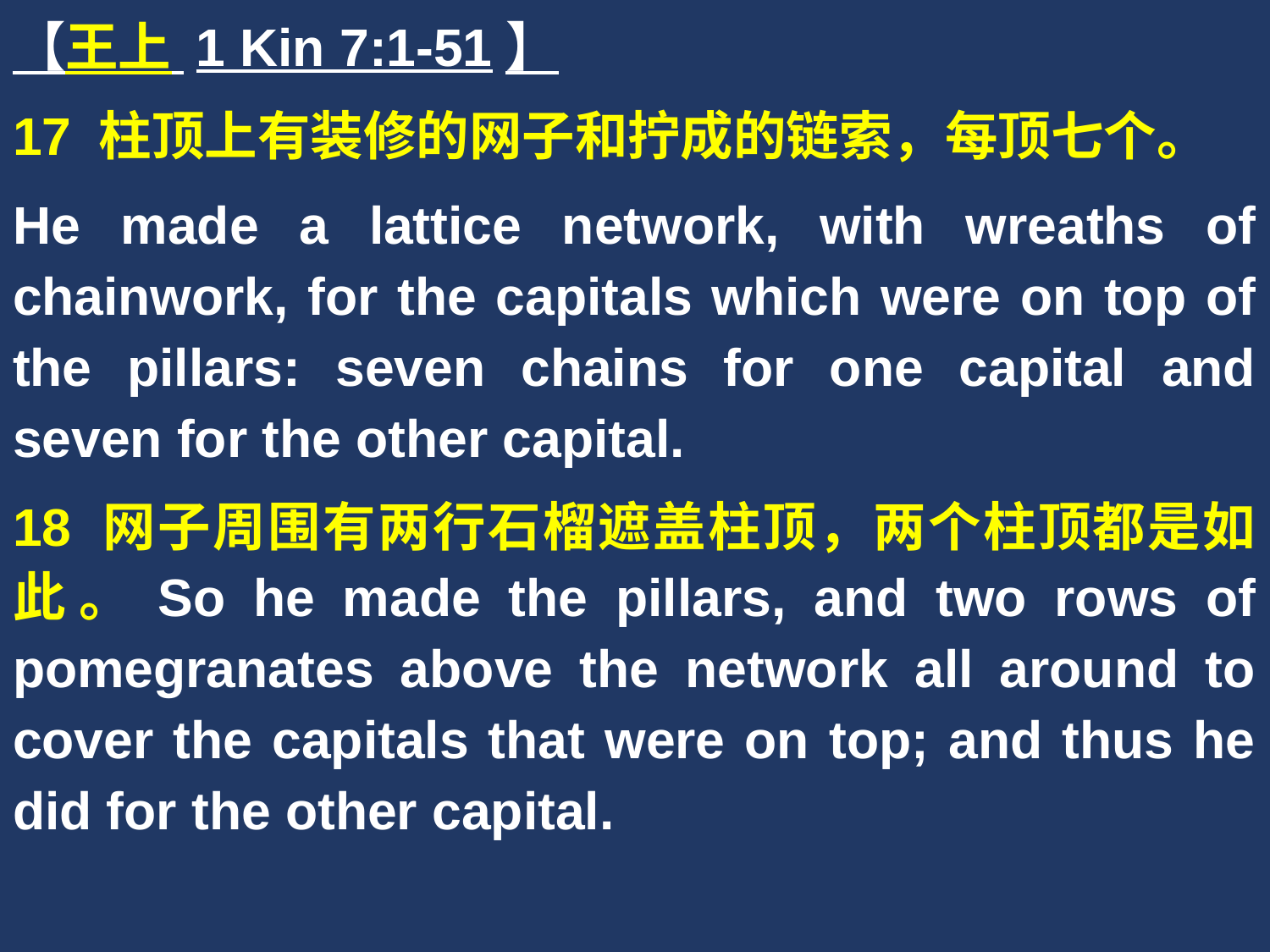

【王上 1 Kin 7:1-51】
17 柱顶上有装修的网子和拧成的链索，每顶七个。
He made a lattice network, with wreaths of chainwork, for the capitals which were on top of the pillars: seven chains for one capital and seven for the other capital.
18 网子周围有两行石榴遮盖柱顶，两个柱顶都是如此。So he made the pillars, and two rows of pomegranates above the network all around to cover the capitals that were on top; and thus he did for the other capital.